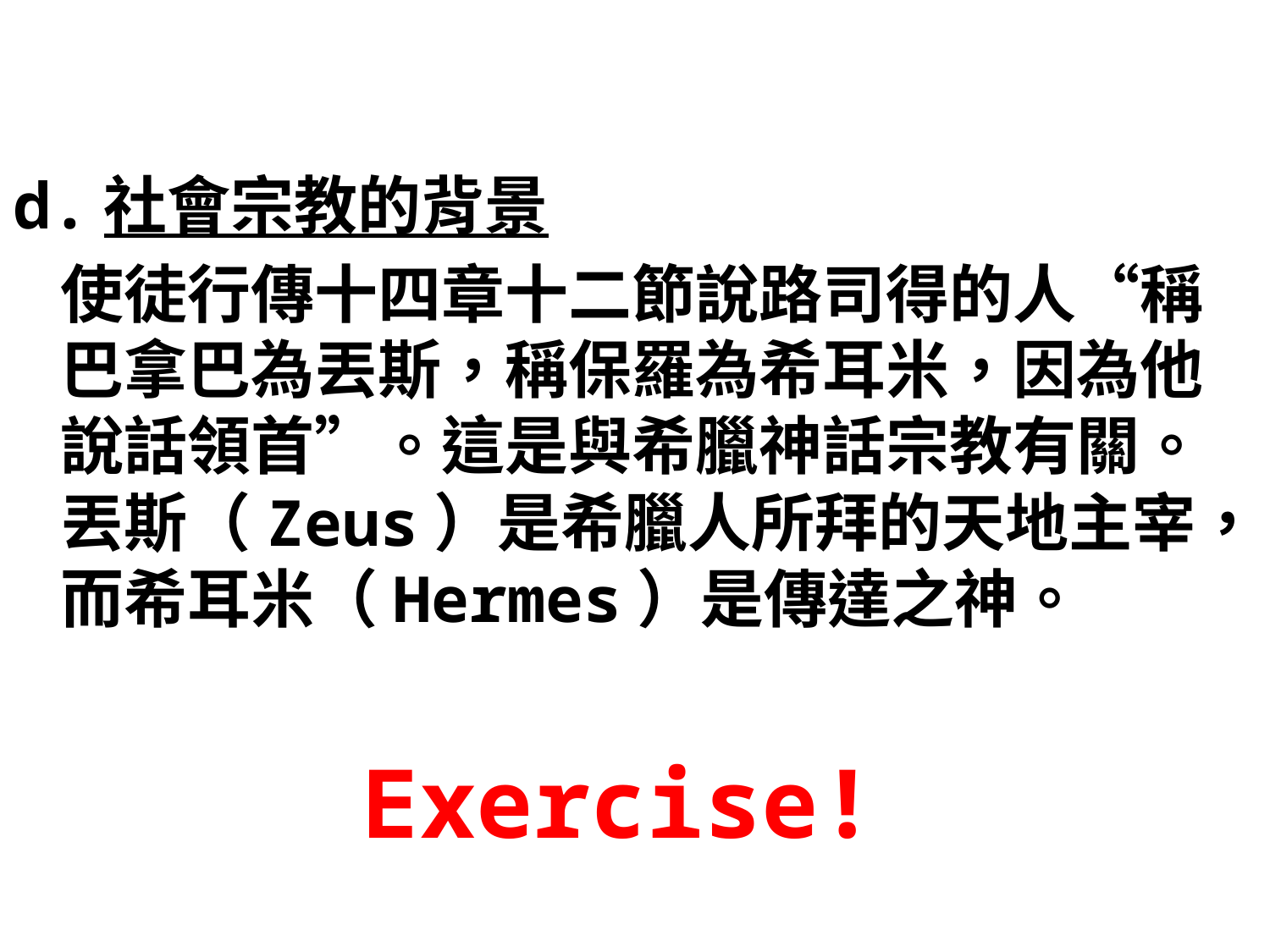

#
d.社會宗教的背景
	使徒行傳十四章十二節說路司得的人“稱巴拿巴為丟斯，稱保羅為希耳米，因為他說話領首”。這是與希臘神話宗教有關。丟斯（Zeus）是希臘人所拜的天地主宰，而希耳米（Hermes）是傳達之神。

Exercise!